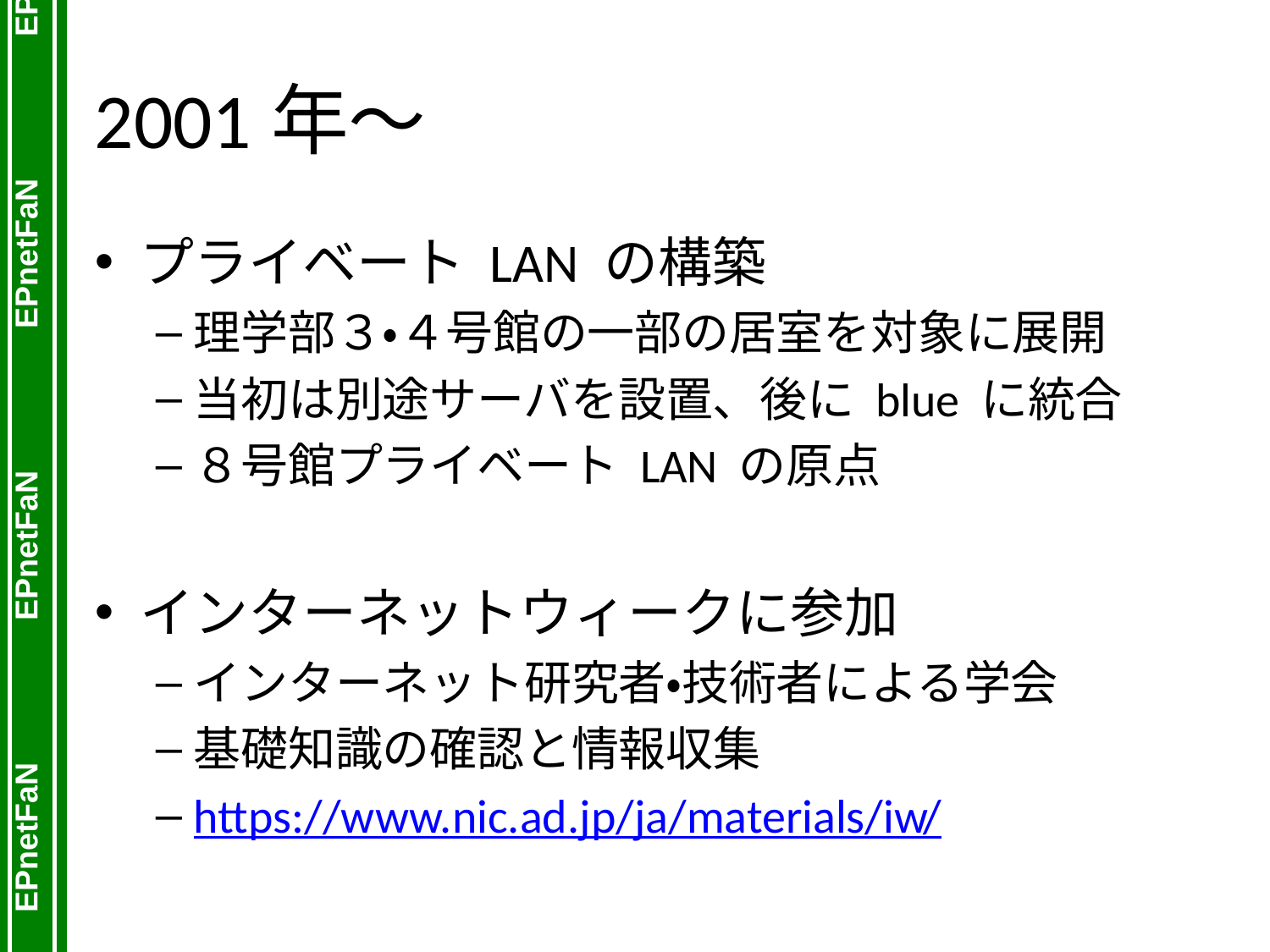

# 2001年～
プライベート LAN の構築
理学部３・４号館の一部の居室を対象に展開
当初は別途サーバを設置、後に blue に統合
８号館プライベート LAN の原点

インターネットウィークに参加
インターネット研究者・技術者による学会
基礎知識の確認と情報収集
https://www.nic.ad.jp/ja/materials/iw/